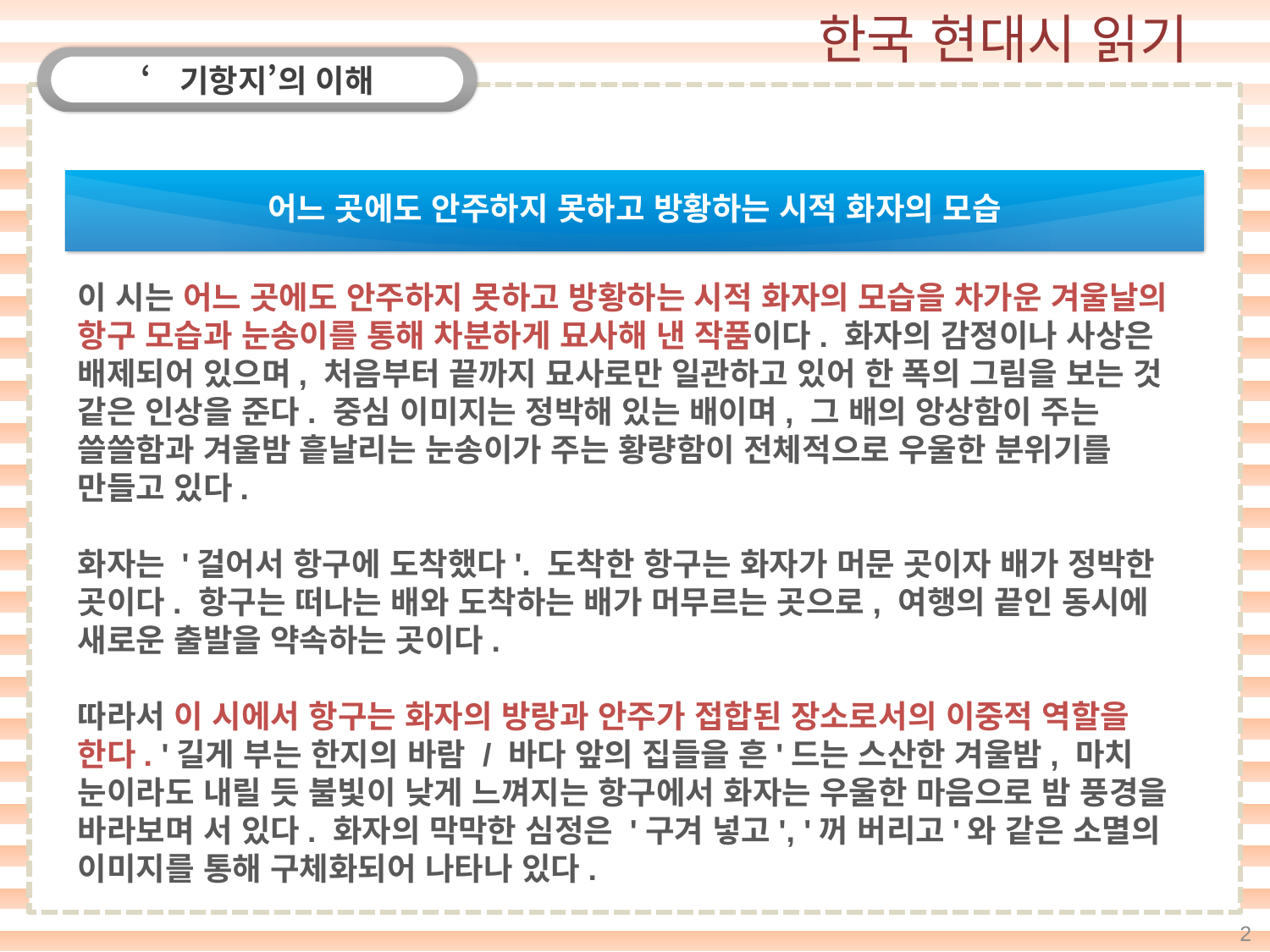

‘기항지’의 이해

어느 곳에도 안주하지 못하고 방황하는 시적 화자의 모습
이 시는 어느 곳에도 안주하지 못하고 방황하는 시적 화자의 모습을 차가운 겨울날의 항구 모습과 눈송이를 통해 차분하게 묘사해 낸 작품이다. 화자의 감정이나 사상은 배제되어 있으며, 처음부터 끝까지 묘사로만 일관하고 있어 한 폭의 그림을 보는 것 같은 인상을 준다. 중심 이미지는 정박해 있는 배이며, 그 배의 앙상함이 주는 쓸쓸함과 겨울밤 흩날리는 눈송이가 주는 황량함이 전체적으로 우울한 분위기를 만들고 있다.

화자는 '걸어서 항구에 도착했다'. 도착한 항구는 화자가 머문 곳이자 배가 정박한 곳이다. 항구는 떠나는 배와 도착하는 배가 머무르는 곳으로, 여행의 끝인 동시에 새로운 출발을 약속하는 곳이다.

따라서 이 시에서 항구는 화자의 방랑과 안주가 접합된 장소로서의 이중적 역할을 한다. '길게 부는 한지의 바람 / 바다 앞의 집들을 흔'드는 스산한 겨울밤, 마치 눈이라도 내릴 듯 불빛이 낮게 느껴지는 항구에서 화자는 우울한 마음으로 밤 풍경을 바라보며 서 있다. 화자의 막막한 심정은 '구겨 넣고', '꺼 버리고'와 같은 소멸의 이미지를 통해 구체화되어 나타나 있다.
2